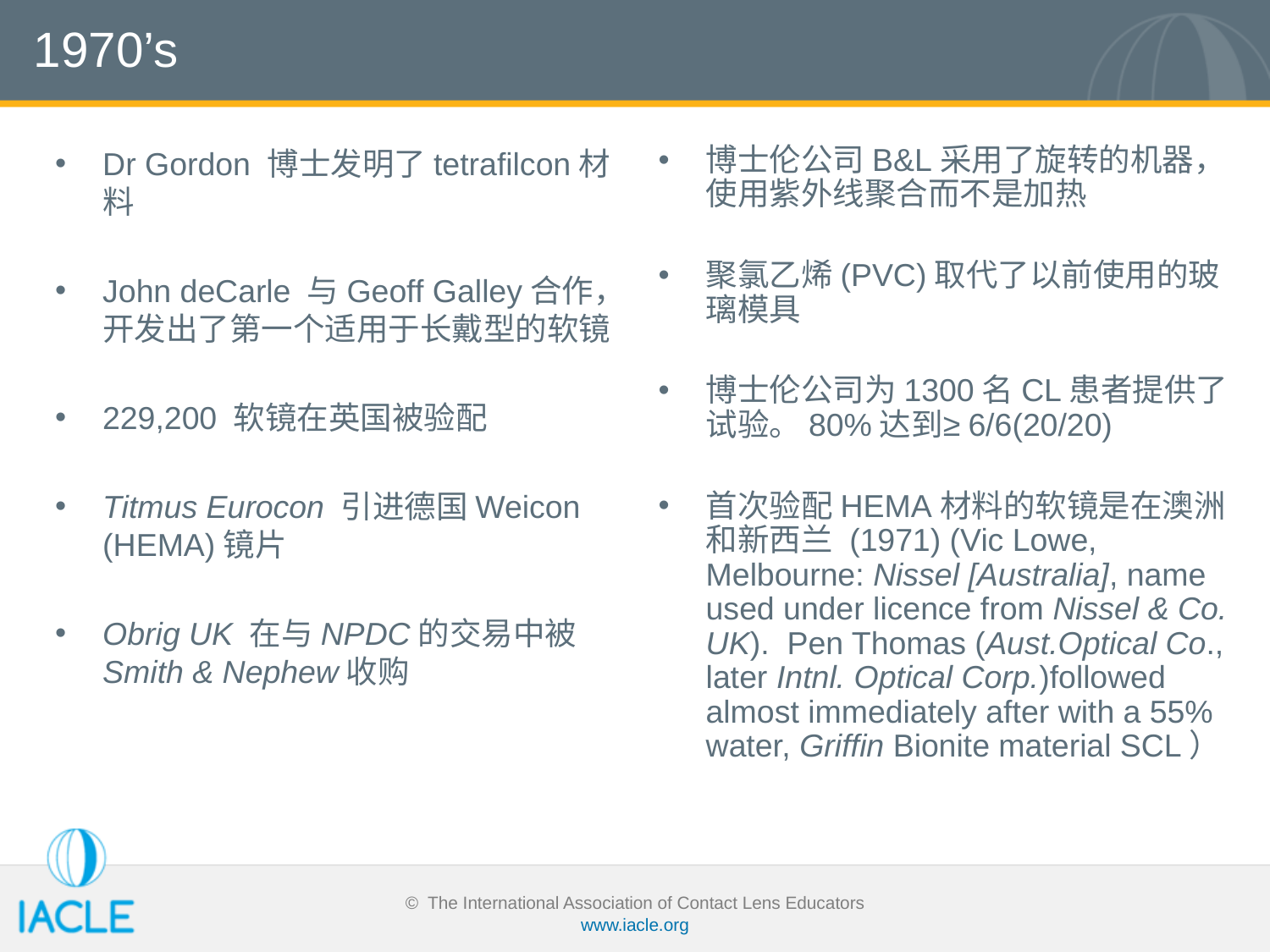

# 1970’s
Dr Gordon 博士发明了tetrafilcon材料

John deCarle 与Geoff Galley合作，开发出了第一个适用于长戴型的软镜

229,200 软镜在英国被验配

Titmus Eurocon 引进德国Weicon (HEMA)镜片

Obrig UK 在与NPDC的交易中被Smith & Nephew收购

博士伦公司B&L采用了旋转的机器，使用紫外线聚合而不是加热

聚氯乙烯(PVC)取代了以前使用的玻璃模具

博士伦公司为1300名CL患者提供了试验。80%达到≥6/6(20/20)

首次验配HEMA材料的软镜是在澳洲和新西兰 (1971) (Vic Lowe, Melbourne: Nissel [Australia], name used under licence from Nissel & Co. UK).  Pen Thomas (Aust.Optical Co., later Intnl. Optical Corp.)followed almost immediately after with a 55% water, Griffin Bionite material SCL）